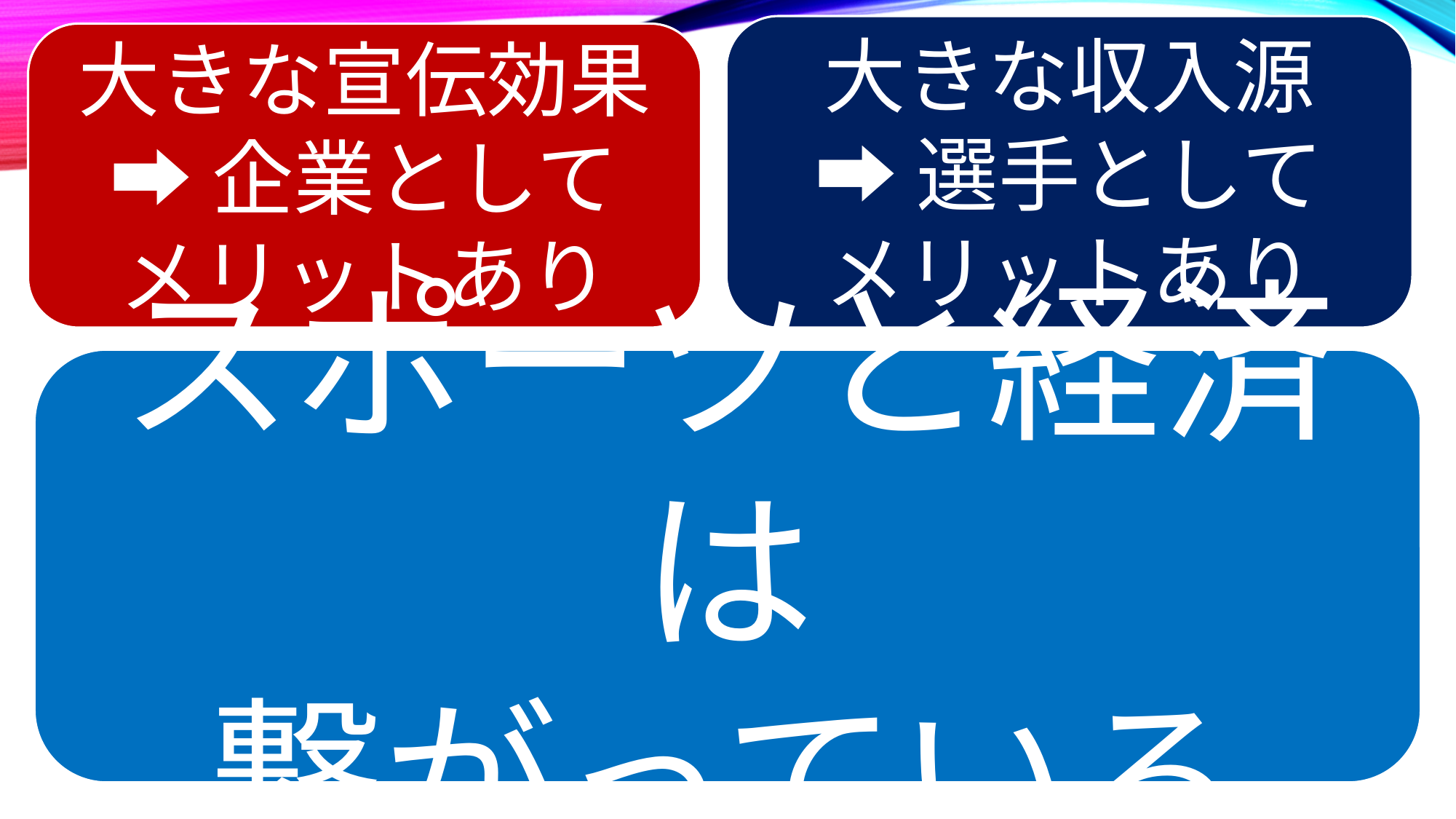

大きな収入源
➡選手として
メリットあり
大きな宣伝効果
➡企業として
メリットあり
#

スポーツと経済は
繋がっている